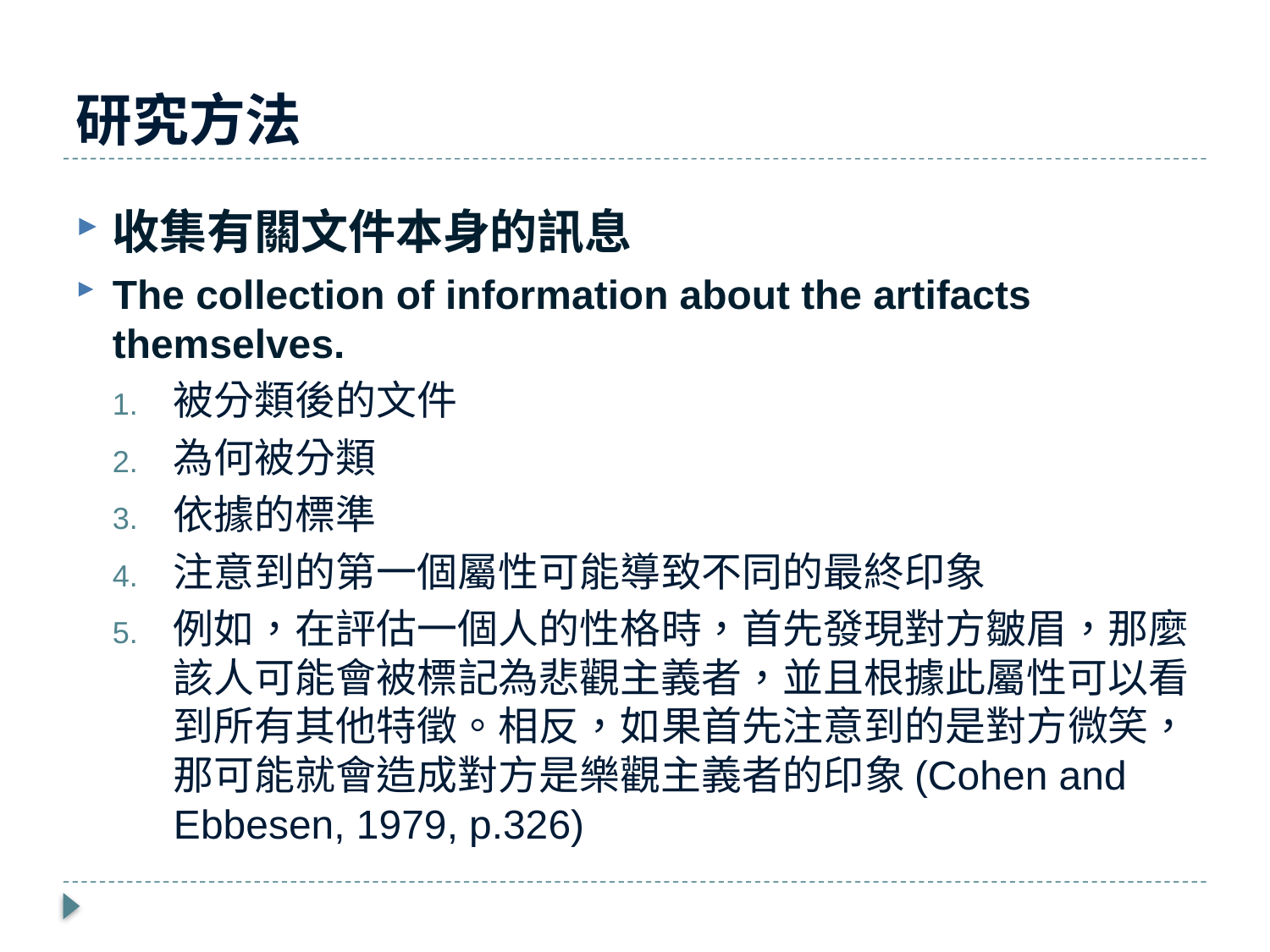

# 研究方法

收集有關文件本身的訊息
The collection of information about the artifacts themselves.
被分類後的文件
為何被分類
依據的標準
注意到的第一個屬性可能導致不同的最終印象
例如，在評估一個人的性格時，首先發現對方皺眉，那麼該人可能會被標記為悲觀主義者，並且根據此屬性可以看到所有其他特徵。相反，如果首先注意到的是對方微笑，那可能就會造成對方是樂觀主義者的印象(Cohen and Ebbesen, 1979, p.326)